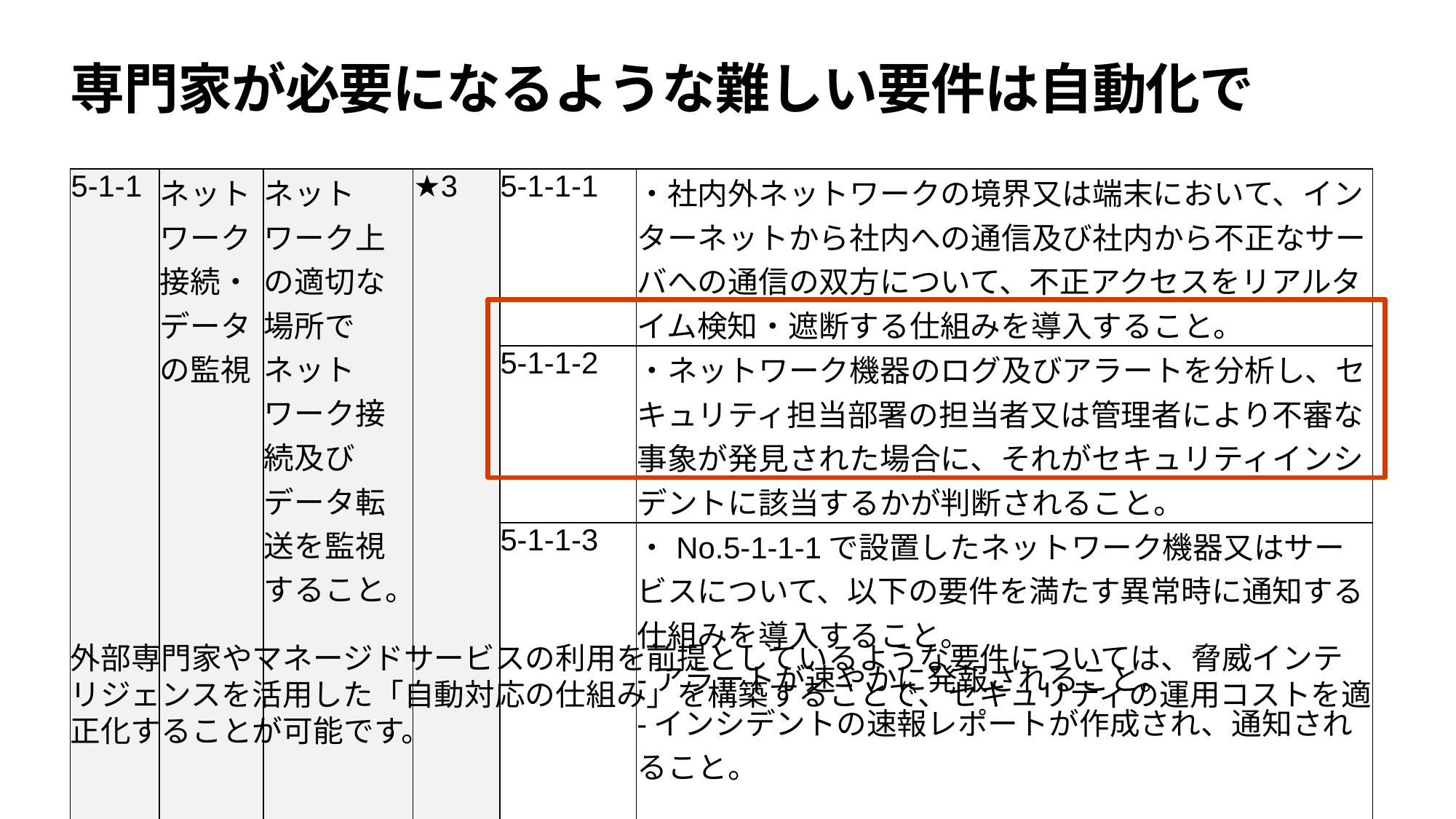

# 専門家が必要になるような難しい要件は自動化で
| 5-1-1 | ネットワーク接続・データの監視 | ネットワーク上の適切な場所でネットワーク接続及びデータ転送を監視すること。 | ★3 | 5-1-1-1 | ・社内外ネットワークの境界又は端末において、インターネットから社内への通信及び社内から不正なサーバへの通信の双方について、不正アクセスをリアルタイム検知・遮断する仕組みを導入すること。 |
| --- | --- | --- | --- | --- | --- |
|  |  |  |  | 5-1-1-2 | ・ネットワーク機器のログ及びアラートを分析し、セキュリティ担当部署の担当者又は管理者により不審な事象が発見された場合に、それがセキュリティインシデントに該当するかが判断されること。 |
|  |  |  |  | 5-1-1-3 | ・No.5-1-1-1で設置したネットワーク機器又はサービスについて、以下の要件を満たす異常時に通知する仕組みを導入すること。 -アラートが速やかに発報されること。 -インシデントの速報レポートが作成され、通知されること。 |

外部専門家やマネージドサービスの利用を前提としているような要件については、脅威インテリジェンスを活用した「自動対応の仕組み」を構築することで、セキュリティの運用コストを適正化することが可能です。